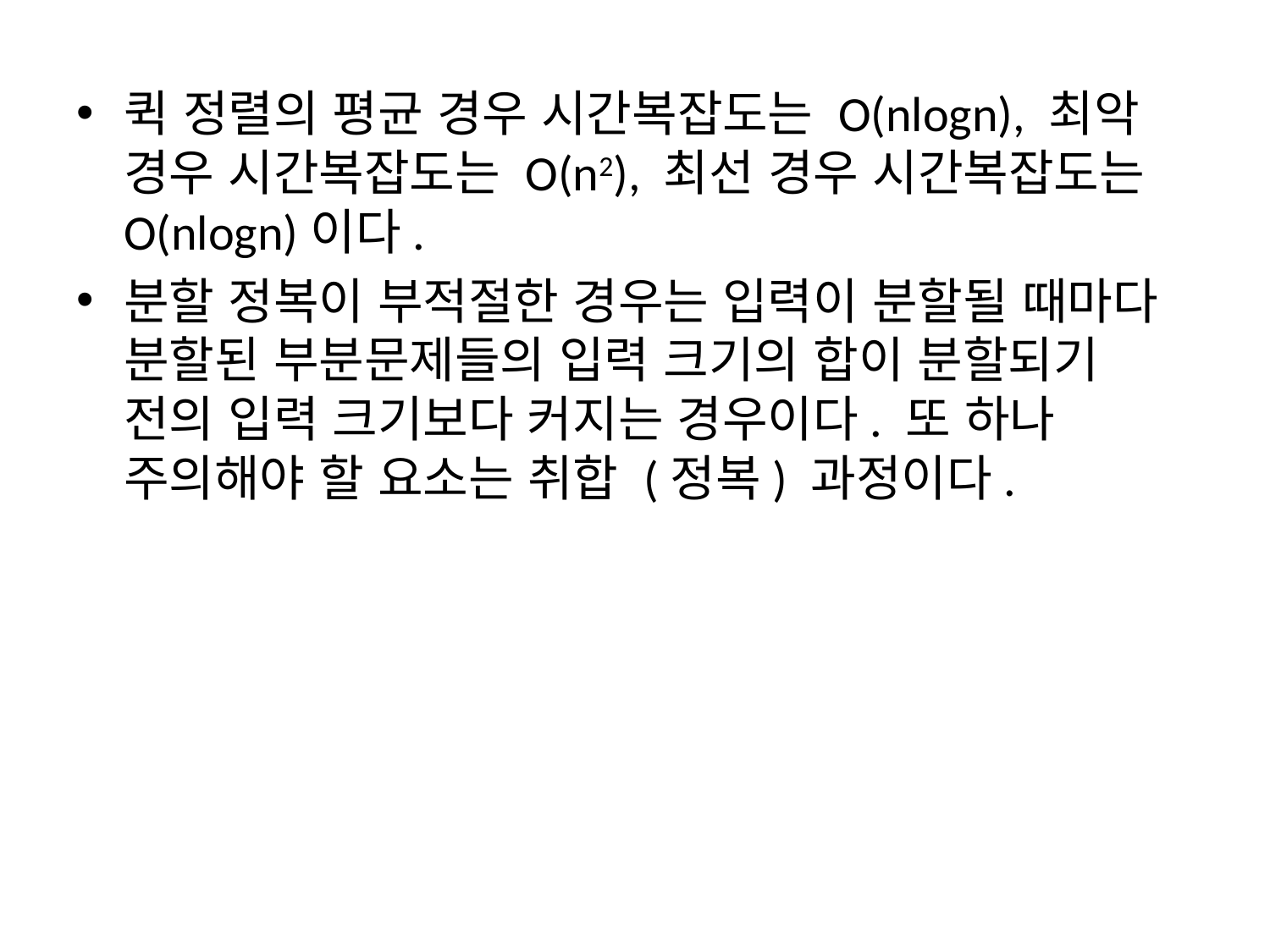

퀵 정렬의 평균 경우 시간복잡도는 O(nlogn), 최악 경우 시간복잡도는 O(n2), 최선 경우 시간복잡도는 O(nlogn)이다.
분할 정복이 부적절한 경우는 입력이 분할될 때마다 분할된 부분문제들의 입력 크기의 합이 분할되기 전의 입력 크기보다 커지는 경우이다. 또 하나 주의해야 할 요소는 취합 (정복) 과정이다.